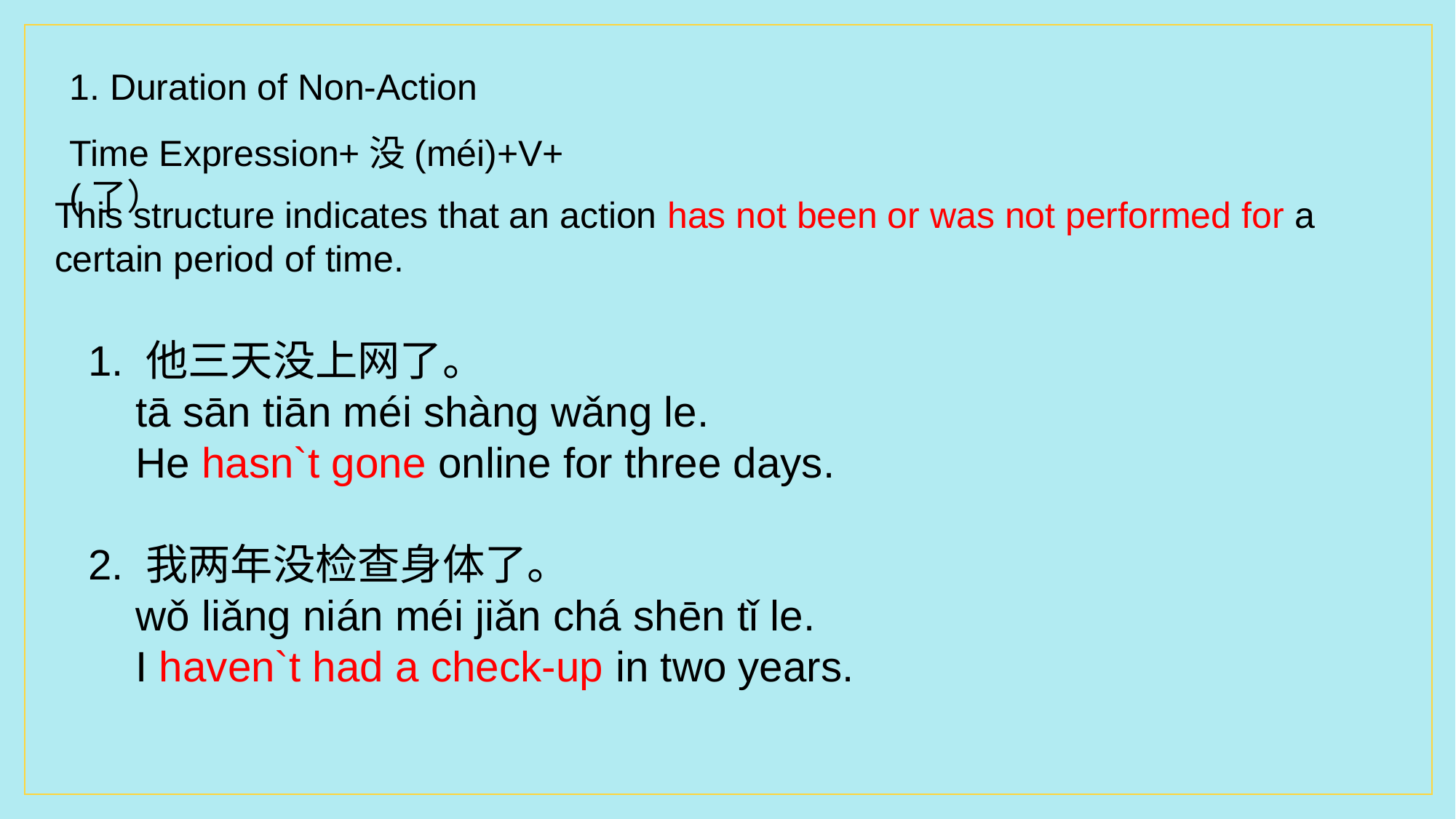

1. Duration of Non-Action
Time Expression+没(méi)+V+(了）
This structure indicates that an action has not been or was not performed for a certain period of time.
1. 他三天没上网了。
    tā sān tiān méi shàng wǎng le.
    He hasn`t gone online for three days.

2. 我两年没检查身体了。
    wǒ liǎng nián méi jiǎn chá shēn tǐ le.
    I haven`t had a check-up in two years.